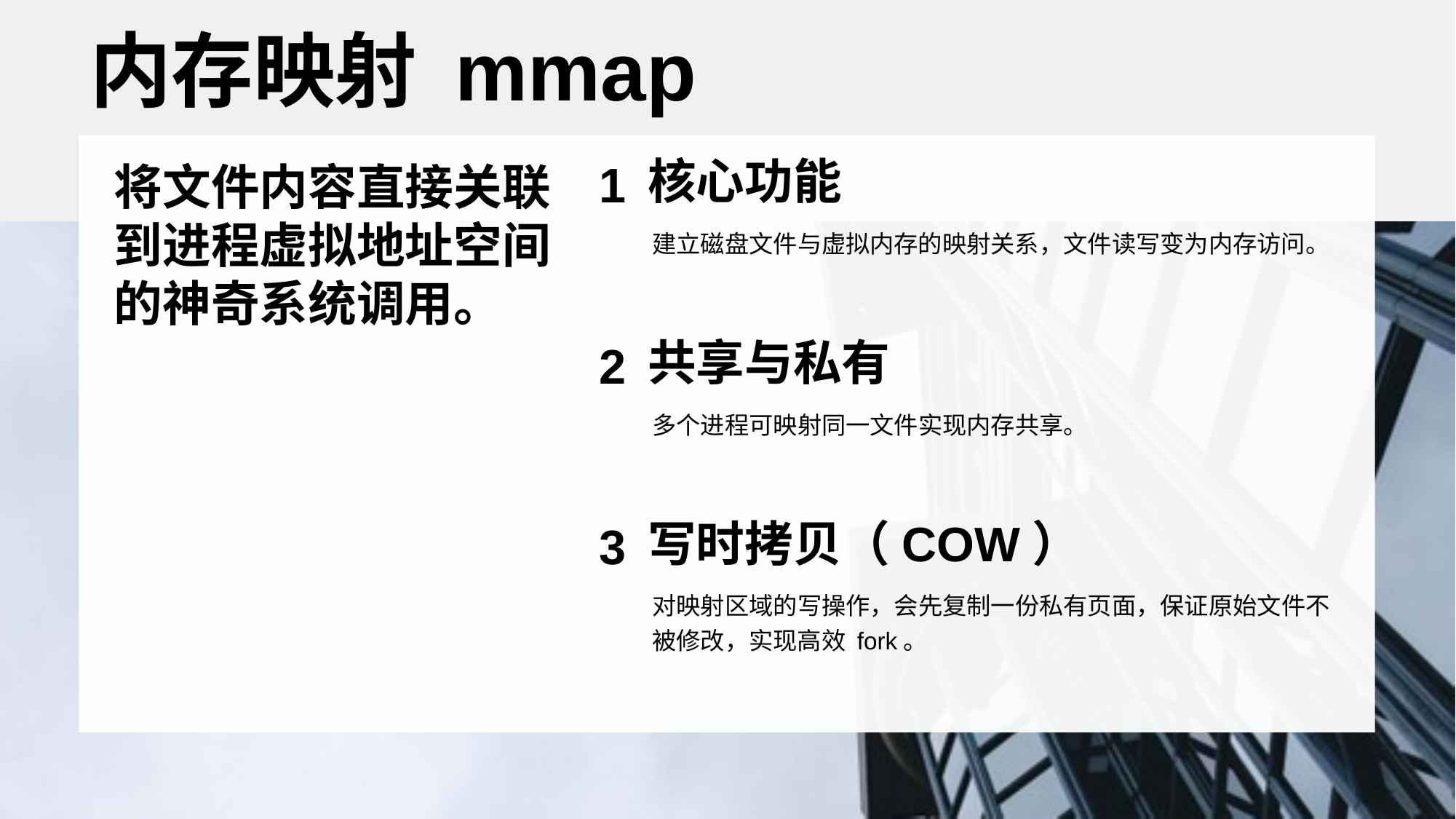

内存映射 mmap

核心功能
1
建立磁盘文件与虚拟内存的映射关系，文件读写变为内存访问。
将文件内容直接关联到进程虚拟地址空间的神奇系统调用。

共享与私有
2
多个进程可映射同一文件实现内存共享。
写时拷贝（COW）
3
对映射区域的写操作，会先复制一份私有页面，保证原始文件不被修改，实现高效 fork。
4